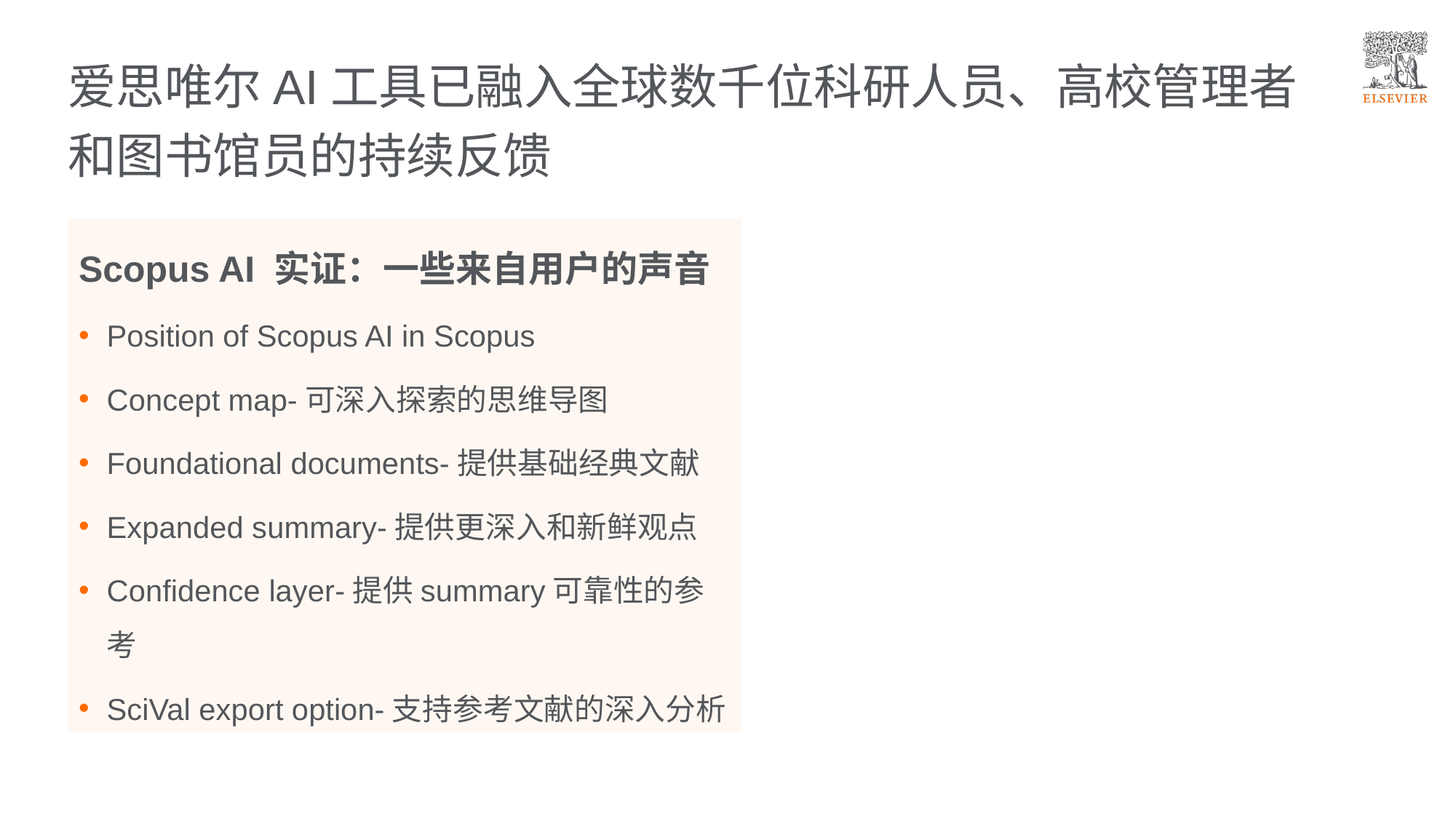

# 爱思唯尔AI工具已融入全球数千位科研人员、高校管理者和图书馆员的持续反馈
Scopus AI 实证：一些来自用户的声音
Position of Scopus AI in Scopus
Concept map-可深入探索的思维导图
Foundational documents-提供基础经典文献
Expanded summary-提供更深入和新鲜观点
Confidence layer-提供summary可靠性的参考
SciVal export option-支持参考文献的深入分析